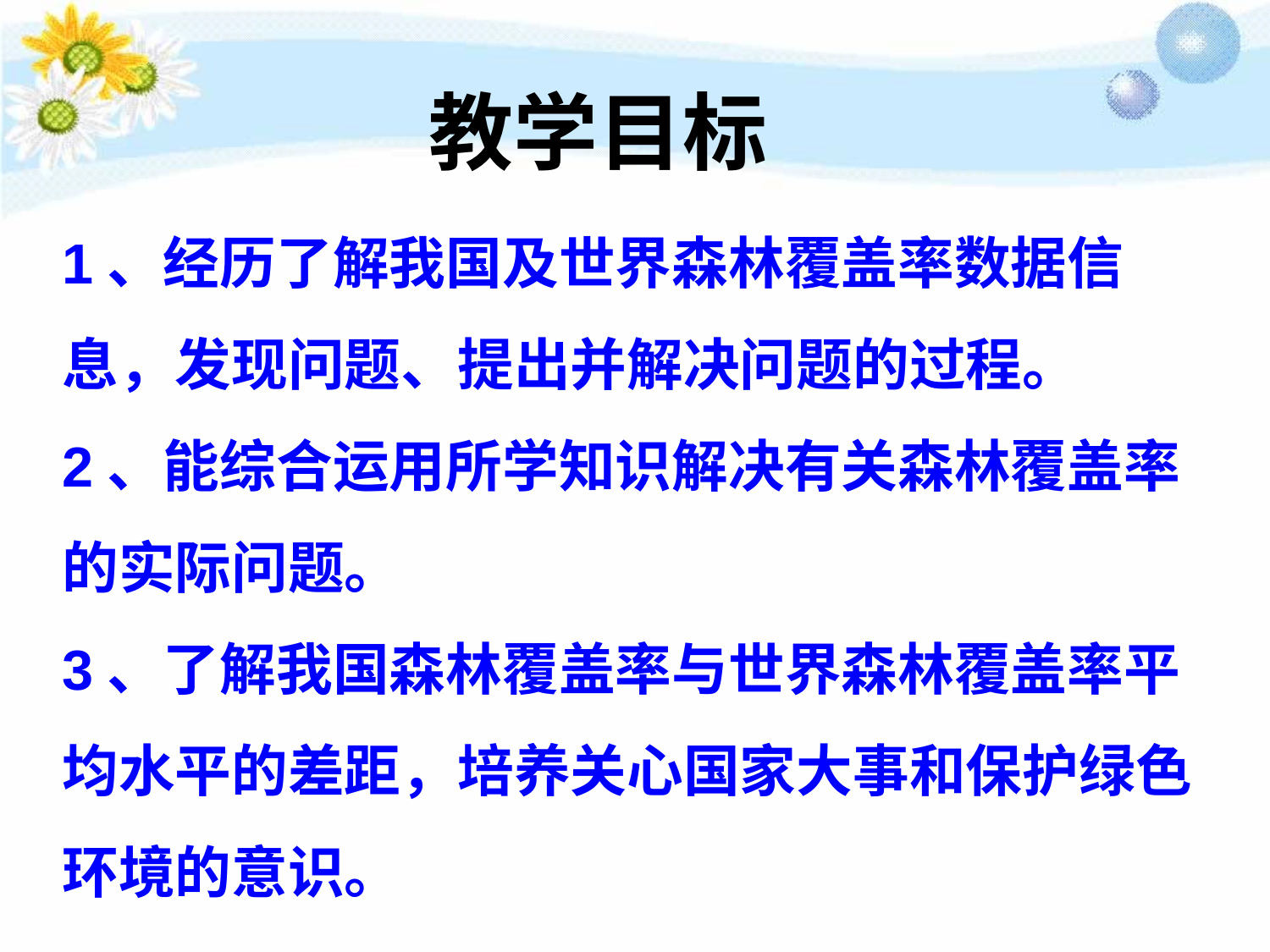

教学目标
1、经历了解我国及世界森林覆盖率数据信息，发现问题、提出并解决问题的过程。
2、能综合运用所学知识解决有关森林覆盖率的实际问题。
3、了解我国森林覆盖率与世界森林覆盖率平均水平的差距，培养关心国家大事和保护绿色环境的意识。